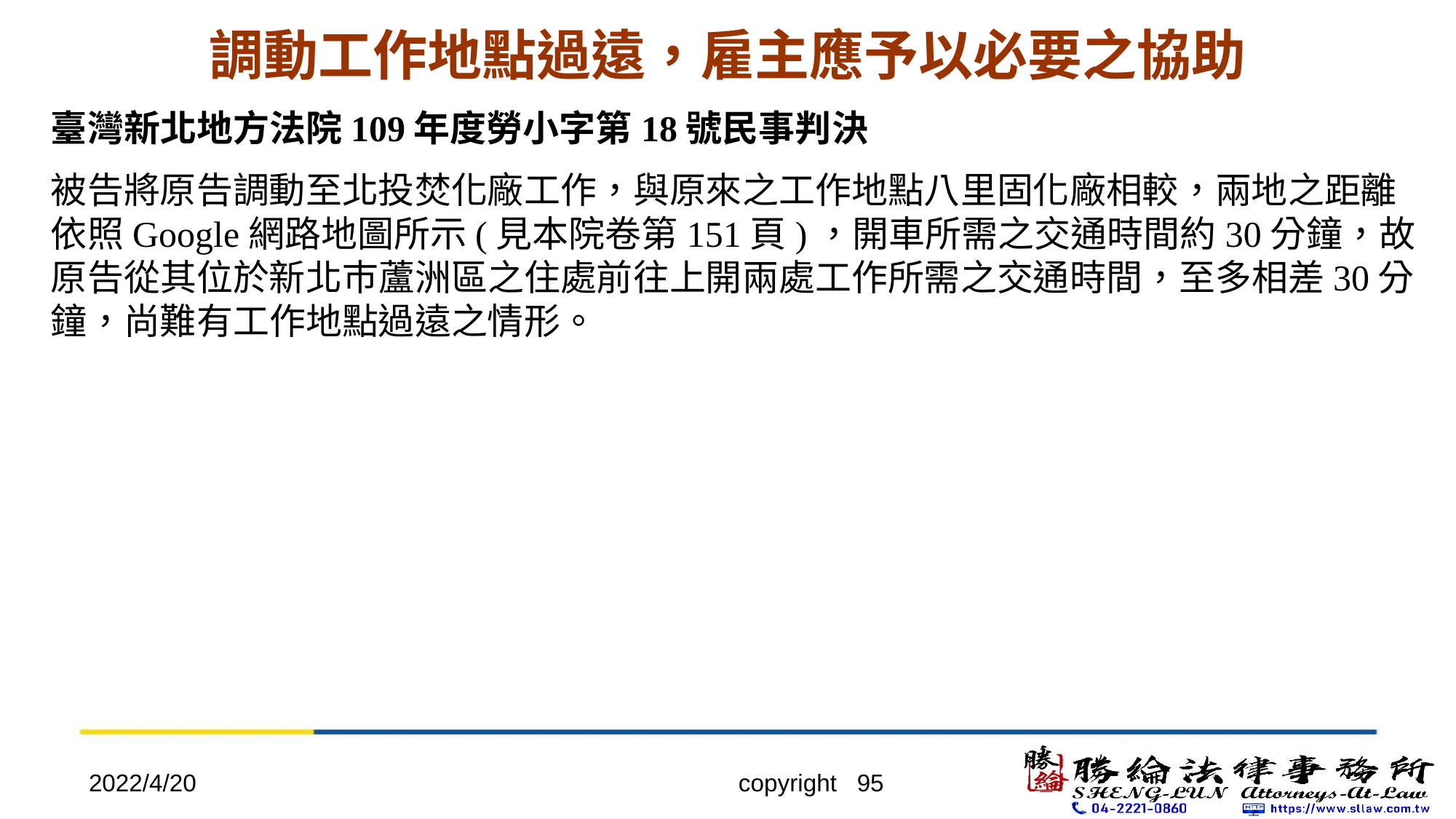

# 調動工作地點過遠，雇主應予以必要之協助
臺灣新北地方法院109年度勞小字第18號民事判決

被告將原告調動至北投焚化廠工作，與原來之工作地點八里固化廠相較，兩地之距離依照Google網路地圖所示(見本院卷第151頁)，開車所需之交通時間約30分鐘，故原告從其位於新北巿蘆洲區之住處前往上開兩處工作所需之交通時間，至多相差30分鐘，尚難有工作地點過遠之情形。
2022/4/20
copyright   95